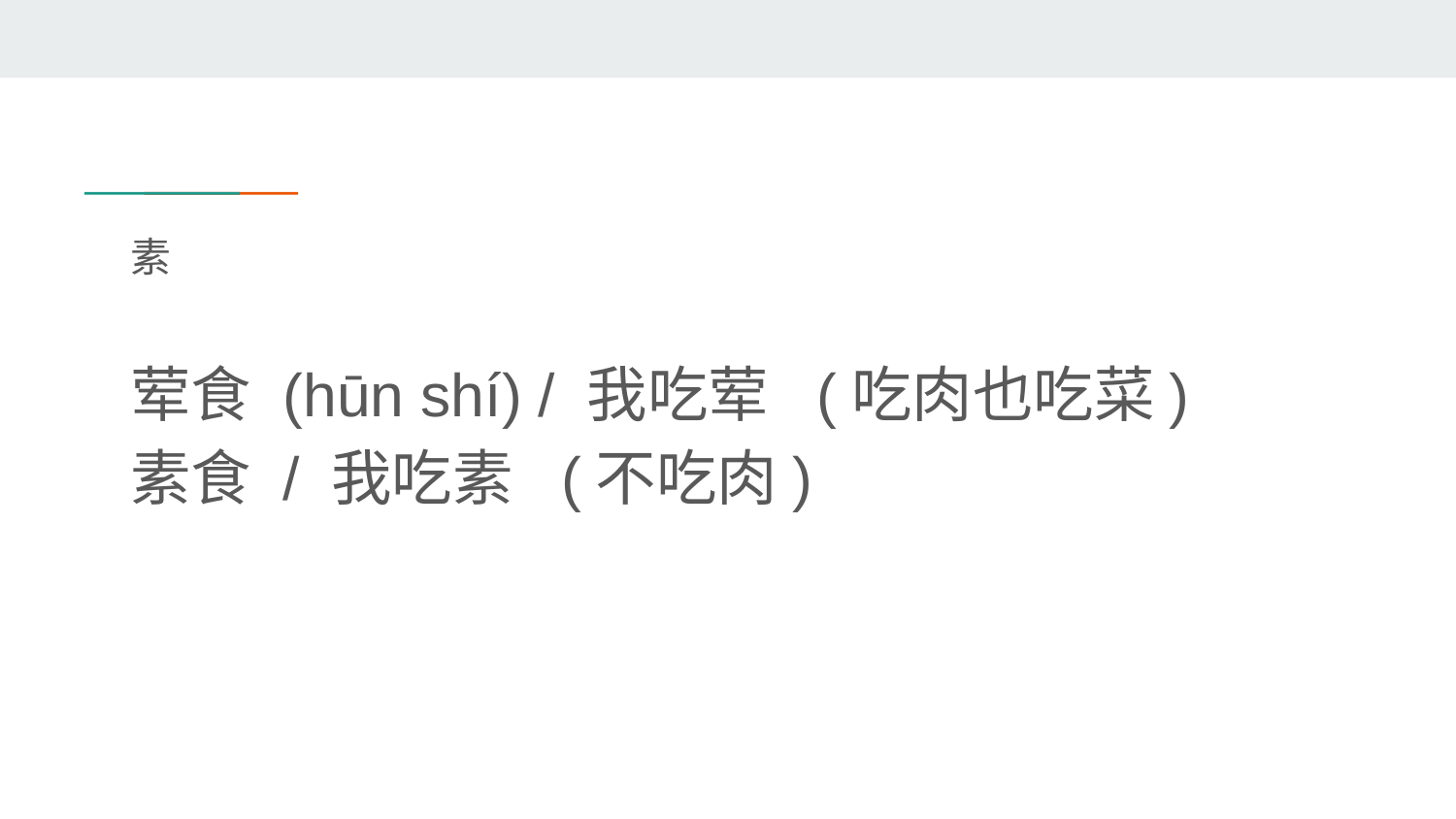

# 素
荤食 (hūn shí) / 我吃荤  (吃肉也吃菜)
素食 / 我吃素  (不吃肉)